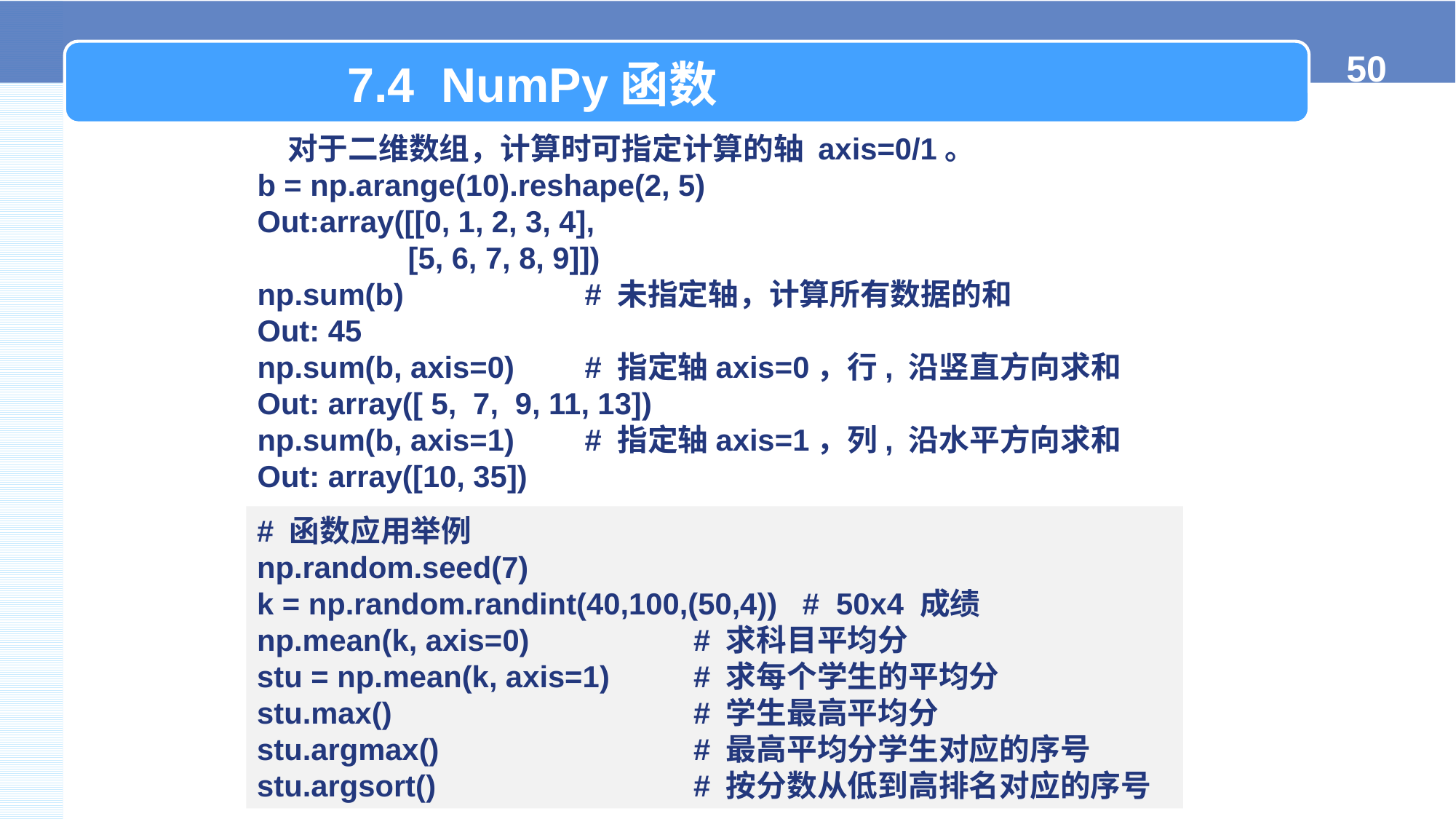

7.4  NumPy函数
对于二维数组，计算时可指定计算的轴 axis=0/1。
b = np.arange(10).reshape(2, 5)
Out:array([[0, 1, 2, 3, 4],
                  [5, 6, 7, 8, 9]])
np.sum(b)        		# 未指定轴，计算所有数据的和
Out: 45
np.sum(b, axis=0)        	# 指定轴axis=0，行, 沿竖直方向求和
Out: array([ 5,  7,  9, 11, 13])
np.sum(b, axis=1)        	# 指定轴axis=1，列, 沿水平方向求和
Out: array([10, 35])

# 函数应用举例
np.random.seed(7)
k = np.random.randint(40,100,(50,4))   #  50x4 成绩
np.mean(k, axis=0)   		# 求科目平均分
stu = np.mean(k, axis=1)  	# 求每个学生的平均分
stu.max()   			# 学生最高平均分
stu.argmax()   			# 最高平均分学生对应的序号
stu.argsort()   			# 按分数从低到高排名对应的序号